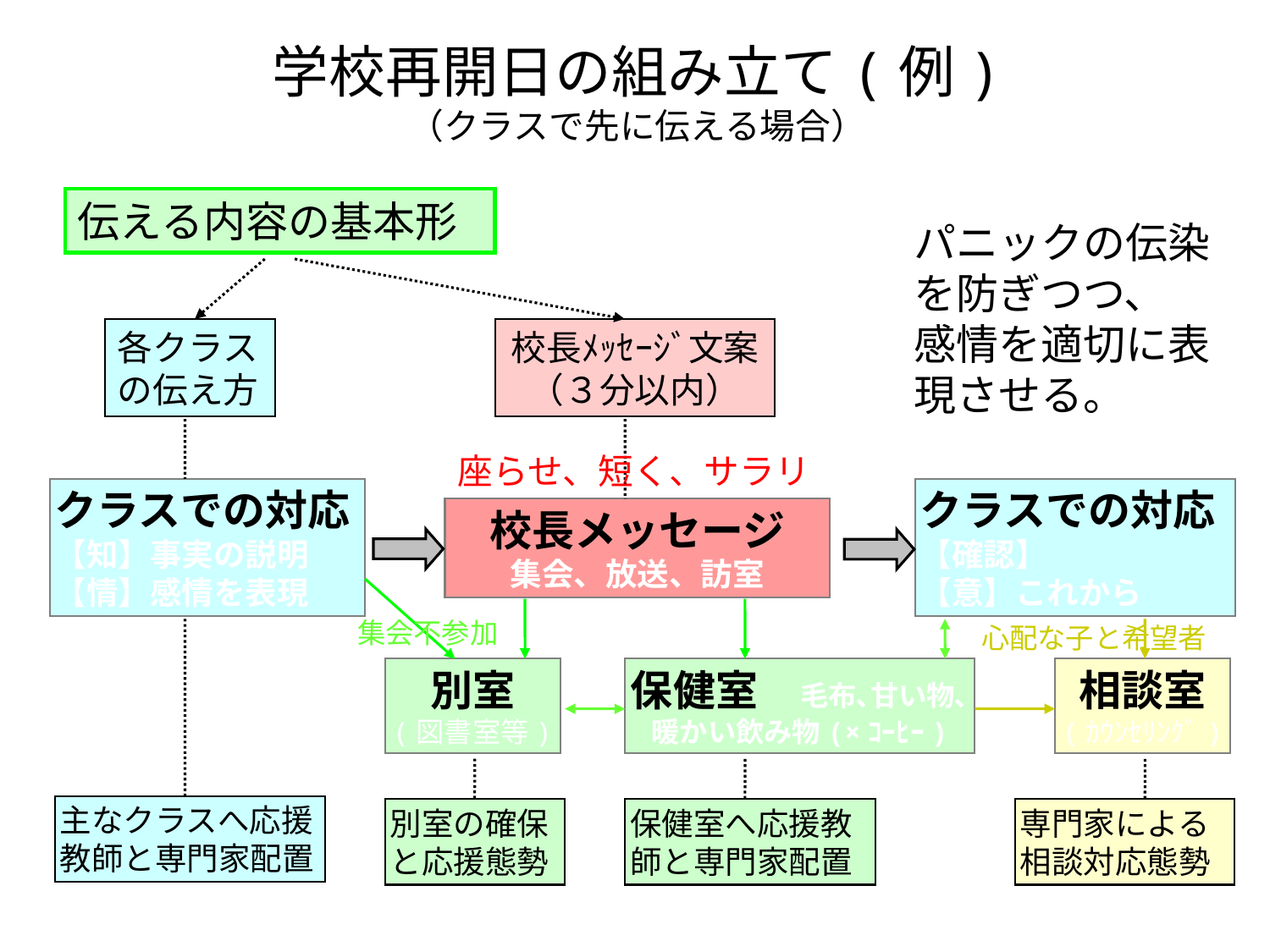

学校再開日の組み立て(例)
（クラスで先に伝える場合）
伝える内容の基本形
パニックの伝染を防ぎつつ、　感情を適切に表現させる。

各クラス
の伝え方
校長ﾒｯｾｰｼﾞ文案
（３分以内）

座らせ、短く、サラリ
クラスでの対応
【知】事実の説明
【情】感情を表現
クラスでの対応
【確認】
【意】これから
校長メッセージ
集会、放送、訪室

集会不参加
心配な子と希望者

別室
(図書室等)
保健室　毛布､甘い物､暖かい飲み物(×ｺｰﾋｰ)
相談室
(ｶｳﾝｾﾘﾝｸﾞ)

主なクラスへ応援教師と専門家配置
別室の確保と応援態勢
保健室へ応援教師と専門家配置
専門家による相談対応態勢